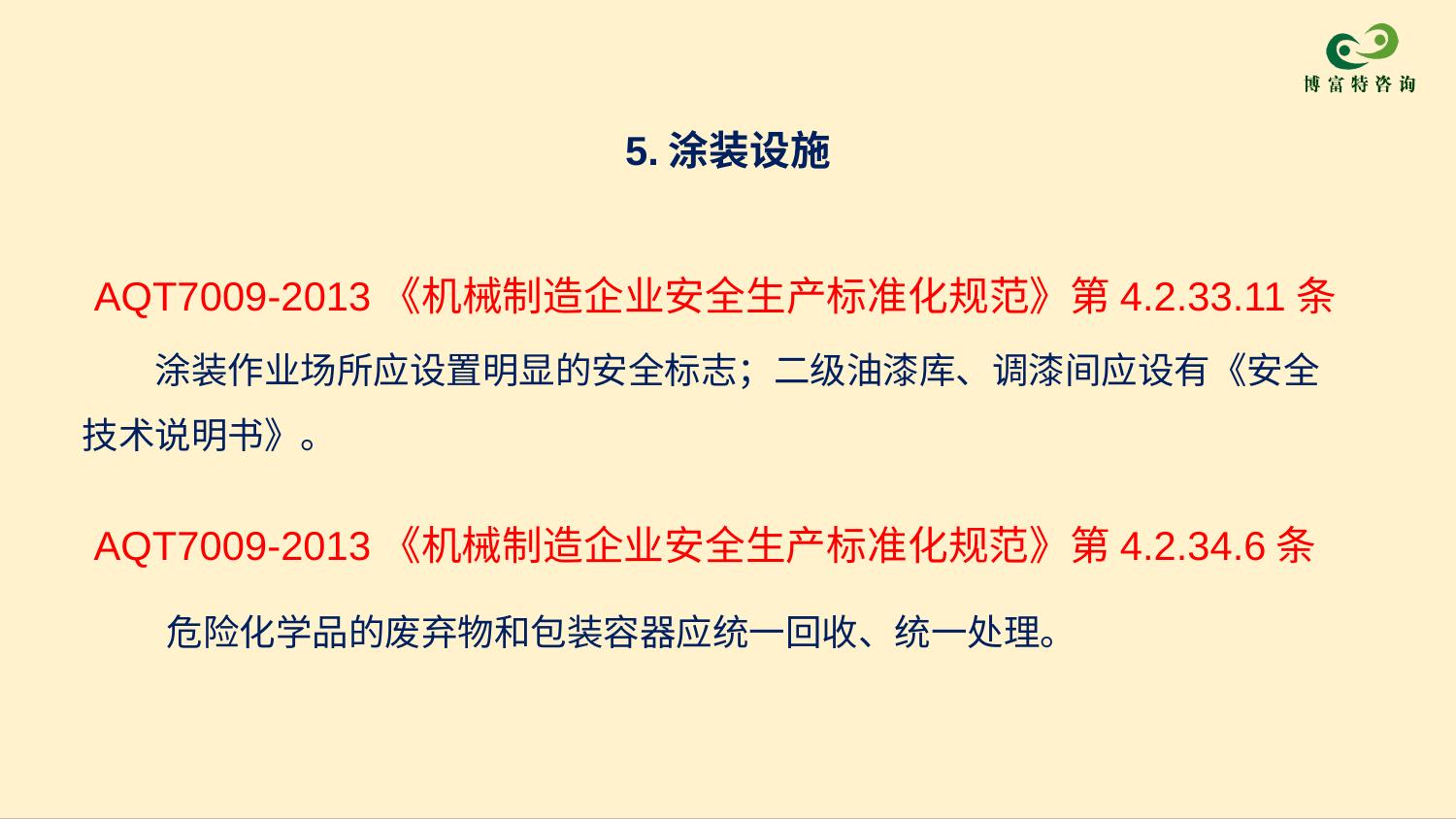

5.涂装设施
AQT7009-2013《机械制造企业安全生产标准化规范》第4.2.33.11条
涂装作业场所应设置明显的安全标志；二级油漆库、调漆间应设有《安全技术说明书》。
AQT7009-2013《机械制造企业安全生产标准化规范》第4.2.34.6条
危险化学品的废弃物和包装容器应统一回收、统一处理。